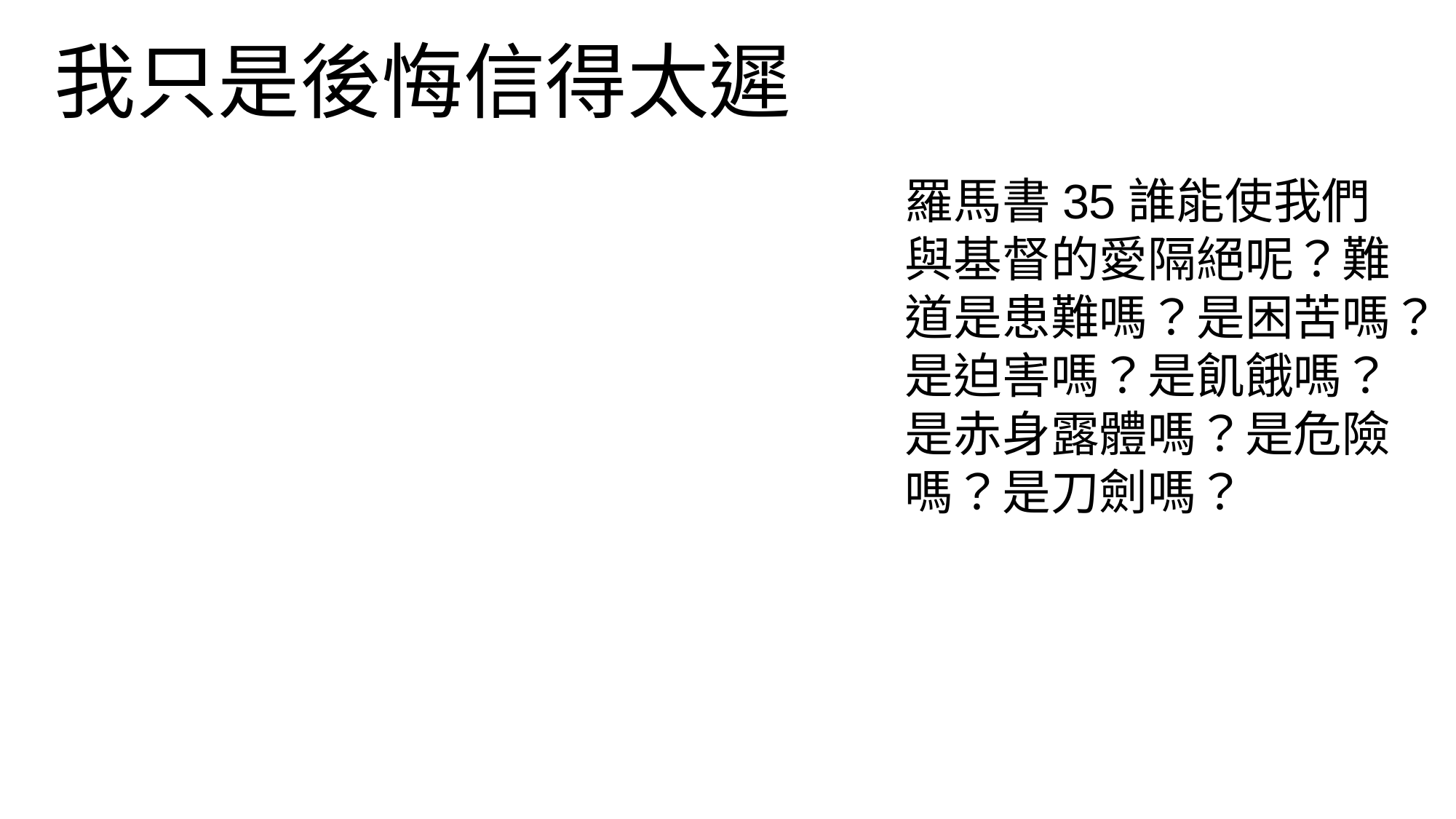

# 我只是後悔信得太遲
羅馬書35誰能使我們與基督的愛隔絕呢？難道是患難嗎？是困苦嗎？是迫害嗎？是飢餓嗎？是赤身露體嗎？是危險嗎？是刀劍嗎？